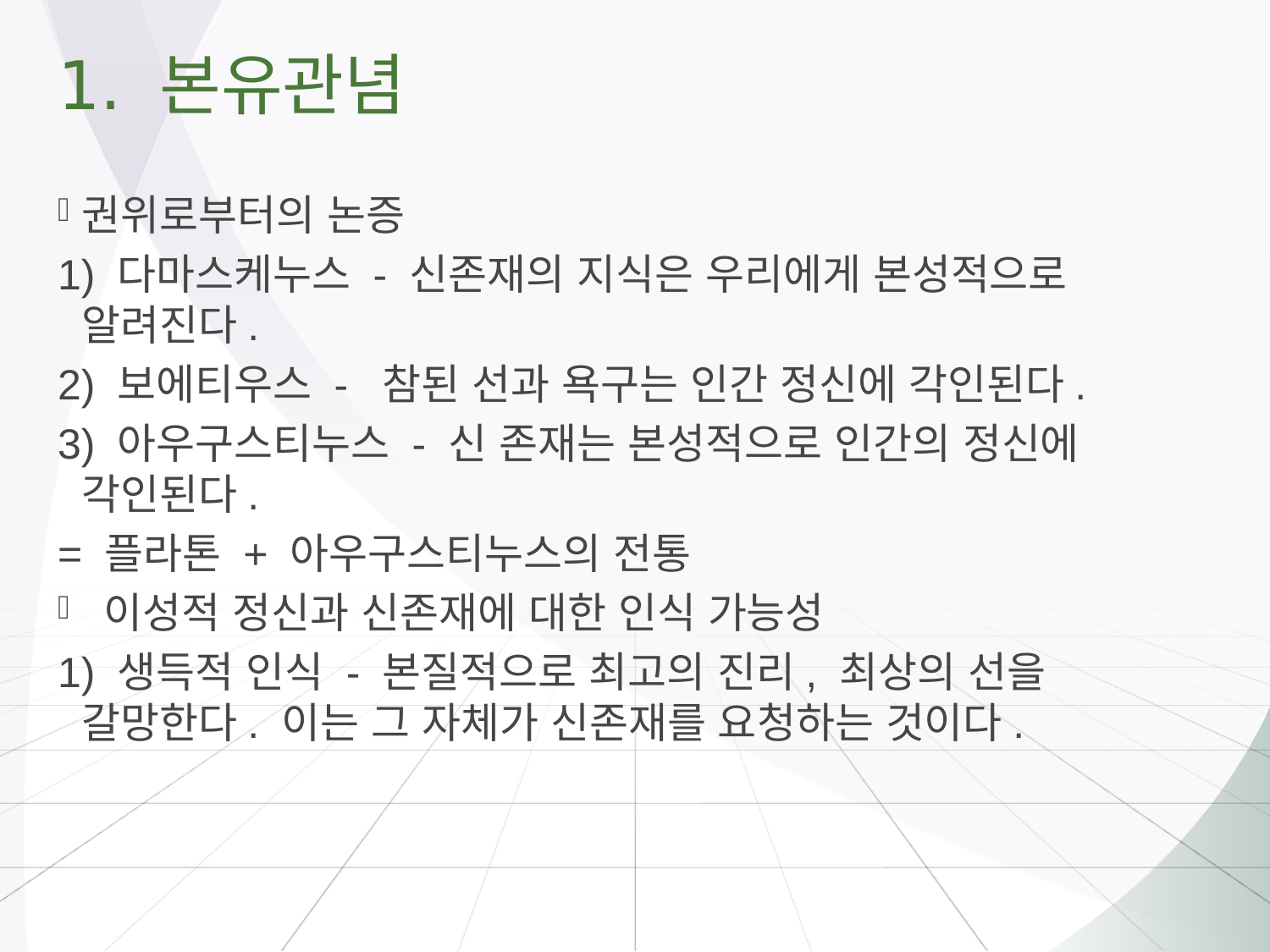

# 1. 본유관념
권위로부터의 논증
1) 다마스케누스 - 신존재의 지식은 우리에게 본성적으로 알려진다.
2) 보에티우스 -  참된 선과 욕구는 인간 정신에 각인된다.
3) 아우구스티누스 - 신 존재는 본성적으로 인간의 정신에 각인된다.
= 플라톤 + 아우구스티누스의 전통
 이성적 정신과 신존재에 대한 인식 가능성
1) 생득적 인식 - 본질적으로 최고의 진리, 최상의 선을 갈망한다. 이는 그 자체가 신존재를 요청하는 것이다.